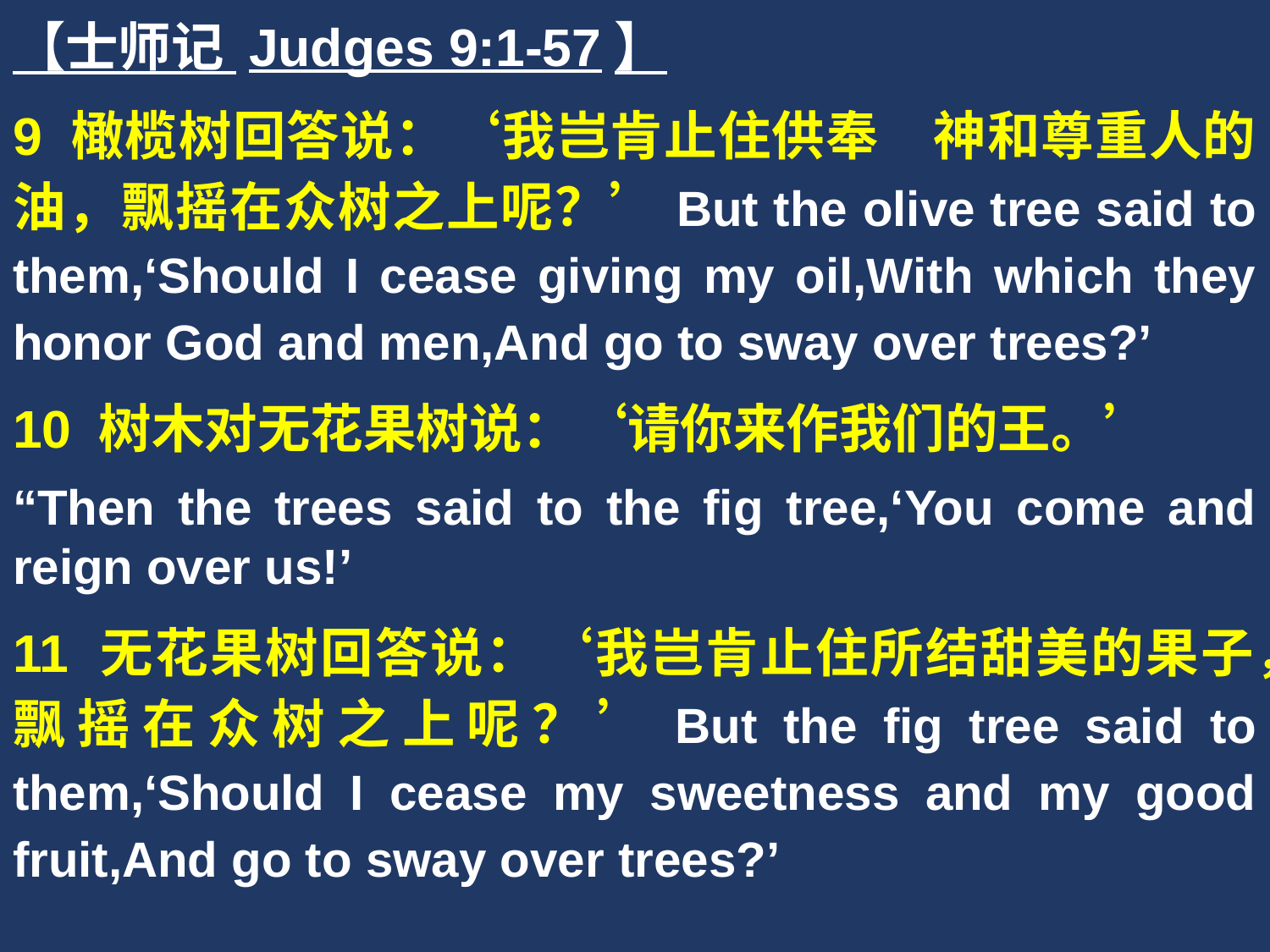

【士师记 Judges 9:1-57】
9 橄榄树回答说：‘我岂肯止住供奉　神和尊重人的油，飘摇在众树之上呢？’But the olive tree said to them,‘Should I cease giving my oil,With which they honor God and men,And go to sway over trees?’
10 树木对无花果树说：‘请你来作我们的王。’
“Then the trees said to the fig tree,‘You come and reign over us!’
11 无花果树回答说：‘我岂肯止住所结甜美的果子，飘摇在众树之上呢？’But the fig tree said to them,‘Should I cease my sweetness and my good fruit,And go to sway over trees?’